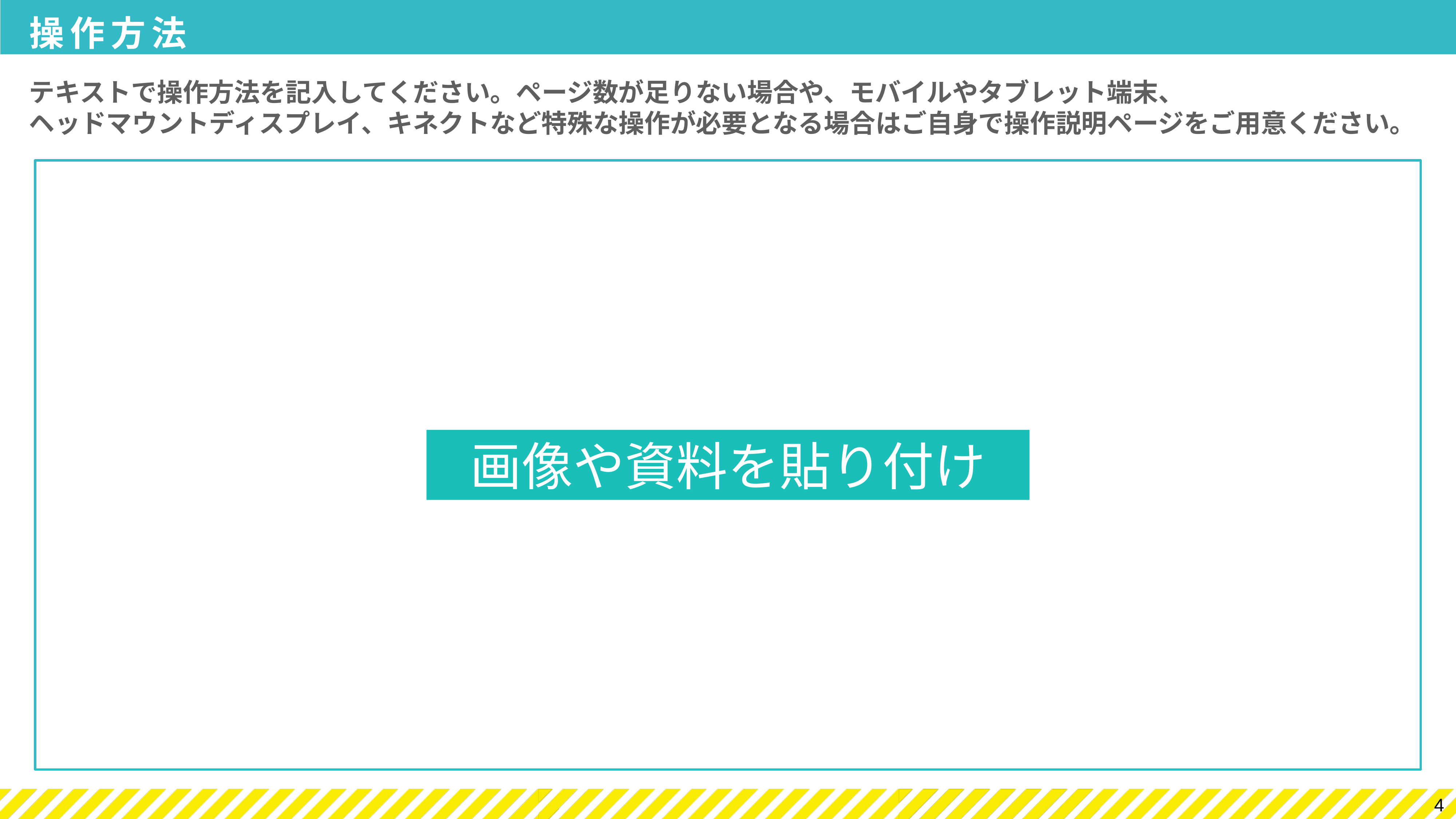

操作方法
テキストで操作方法を記入してください。ページ数が足りない場合や、モバイルやタブレット端末、
ヘッドマウントディスプレイ、キネクトなど特殊な操作が必要となる場合はご自身で操作説明ページをご用意ください。

画像や資料を貼り付け
4